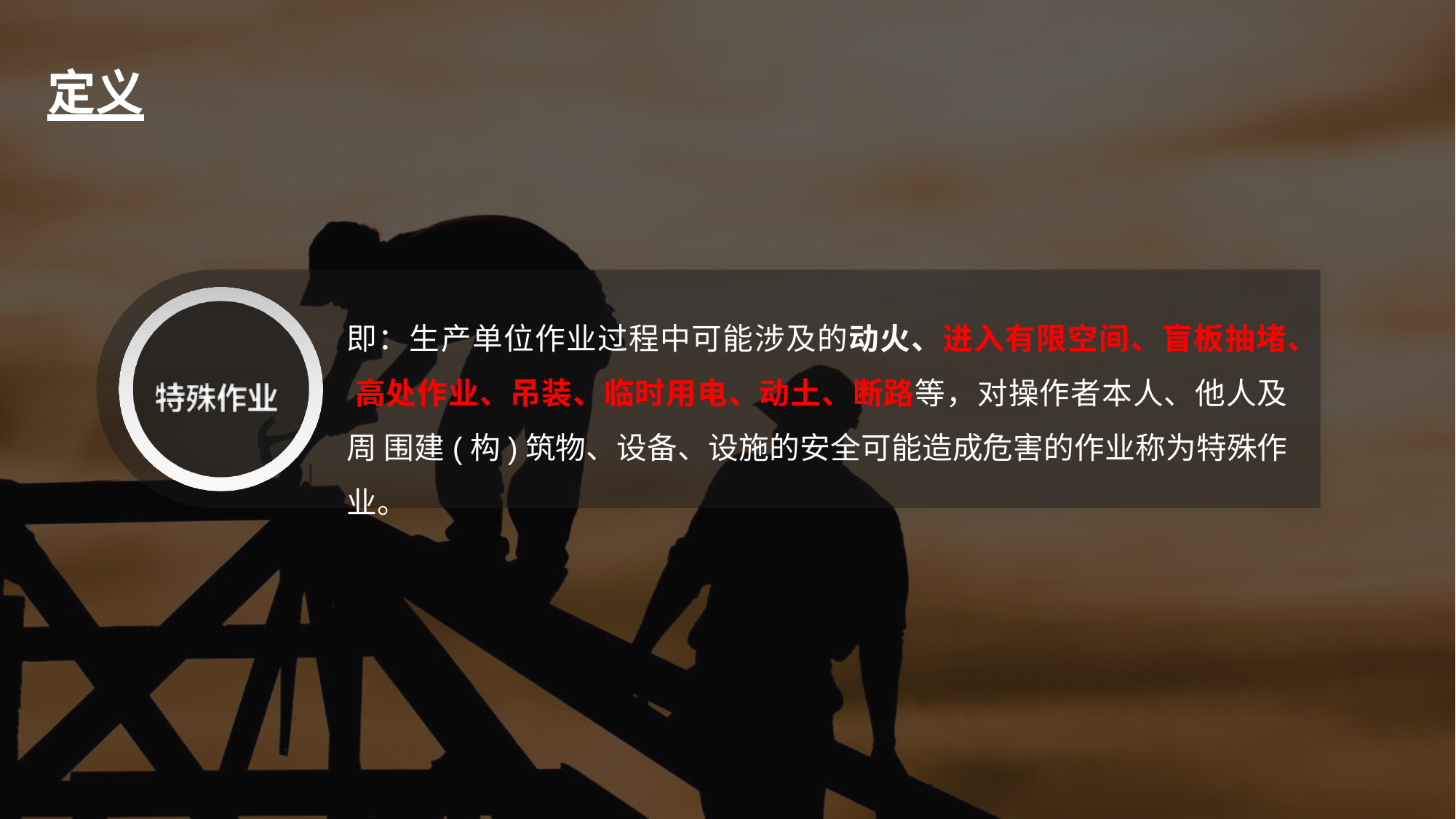

定义

即：生产单位作业过程中可能涉及的动火、进入有限空间、盲板抽堵、 高处作业、吊装、临时用电、动土、断路等，对操作者本人、他人及周 围建(构)筑物、设备、设施的安全可能造成危害的作业称为特殊作业。

41